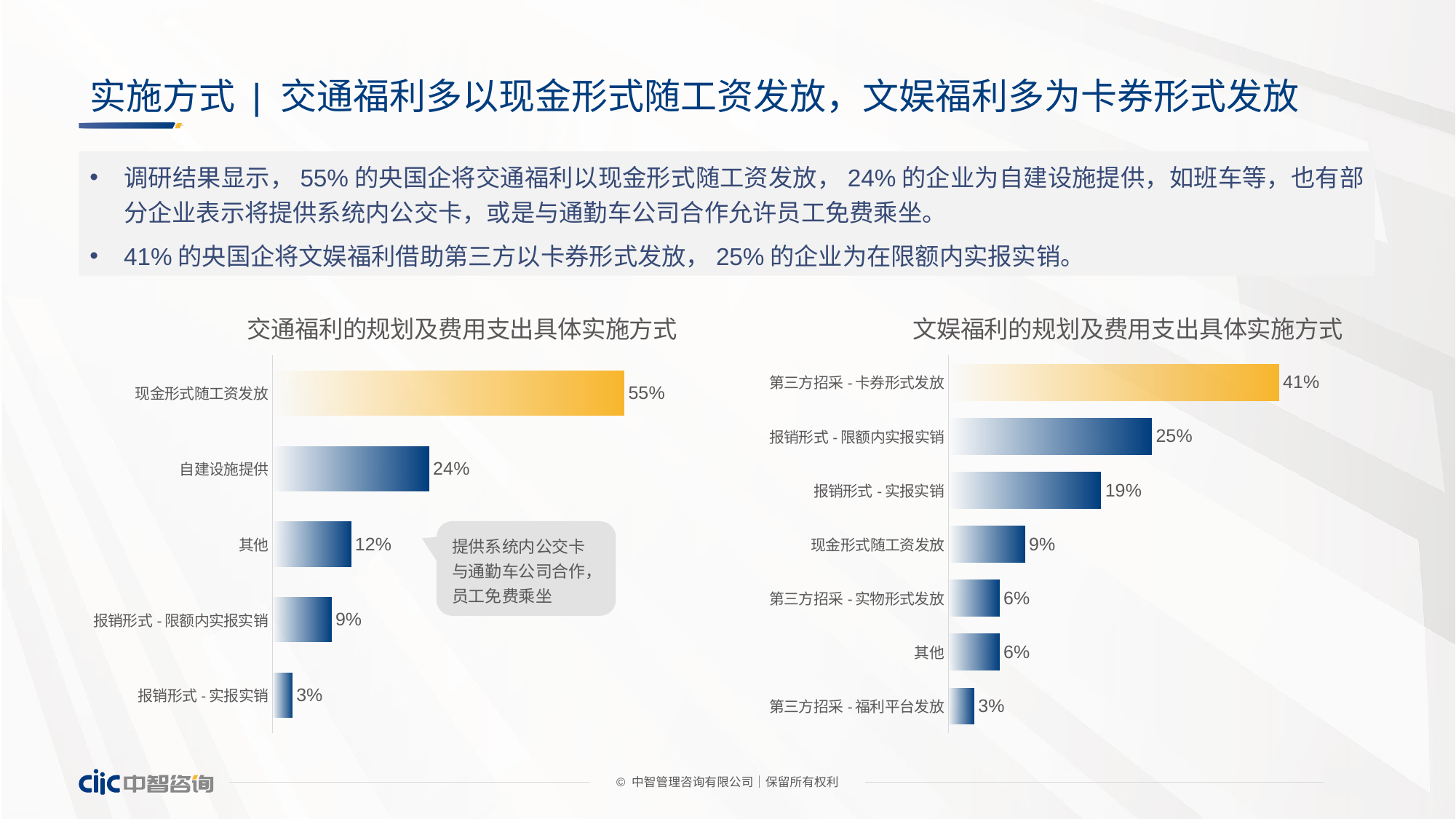

# 实施方式 | 交通福利多以现金形式随工资发放，文娱福利多为卡券形式发放
调研结果显示，55%的央国企将交通福利以现金形式随工资发放，24%的企业为自建设施提供，如班车等，也有部分企业表示将提供系统内公交卡，或是与通勤车公司合作允许员工免费乘坐。
41%的央国企将文娱福利借助第三方以卡券形式发放，25%的企业为在限额内实报实销。

### Chart: 交通福利的规划及费用支出具体实施方式

| Category | 占比 |
|---|---|
| 现金形式随工资发放 | 0.545454545454545 |
| 自建设施提供 | 0.242424242424242 |
| 其他 | 0.121212121212121 |
| 报销形式-限额内实报实销 | 0.0909090909090909 |
| 报销形式-实报实销 | 0.0303030303030303 |
提供系统内公交卡
与通勤车公司合作，员工免费乘坐

### Chart: 文娱福利的规划及费用支出具体实施方式

| Category | 占比 |
|---|---|
| 第三方招采-卡券形式发放 | 0.40625 |
| 报销形式-限额内实报实销 | 0.25 |
| 报销形式-实报实销 | 0.1875 |
| 现金形式随工资发放 | 0.09375 |
| 第三方招采-实物形式发放 | 0.0625 |
| 其他 | 0.0625 |
| 第三方招采-福利平台发放 | 0.03125 |
© 中智管理咨询有限公司│保留所有权利
25